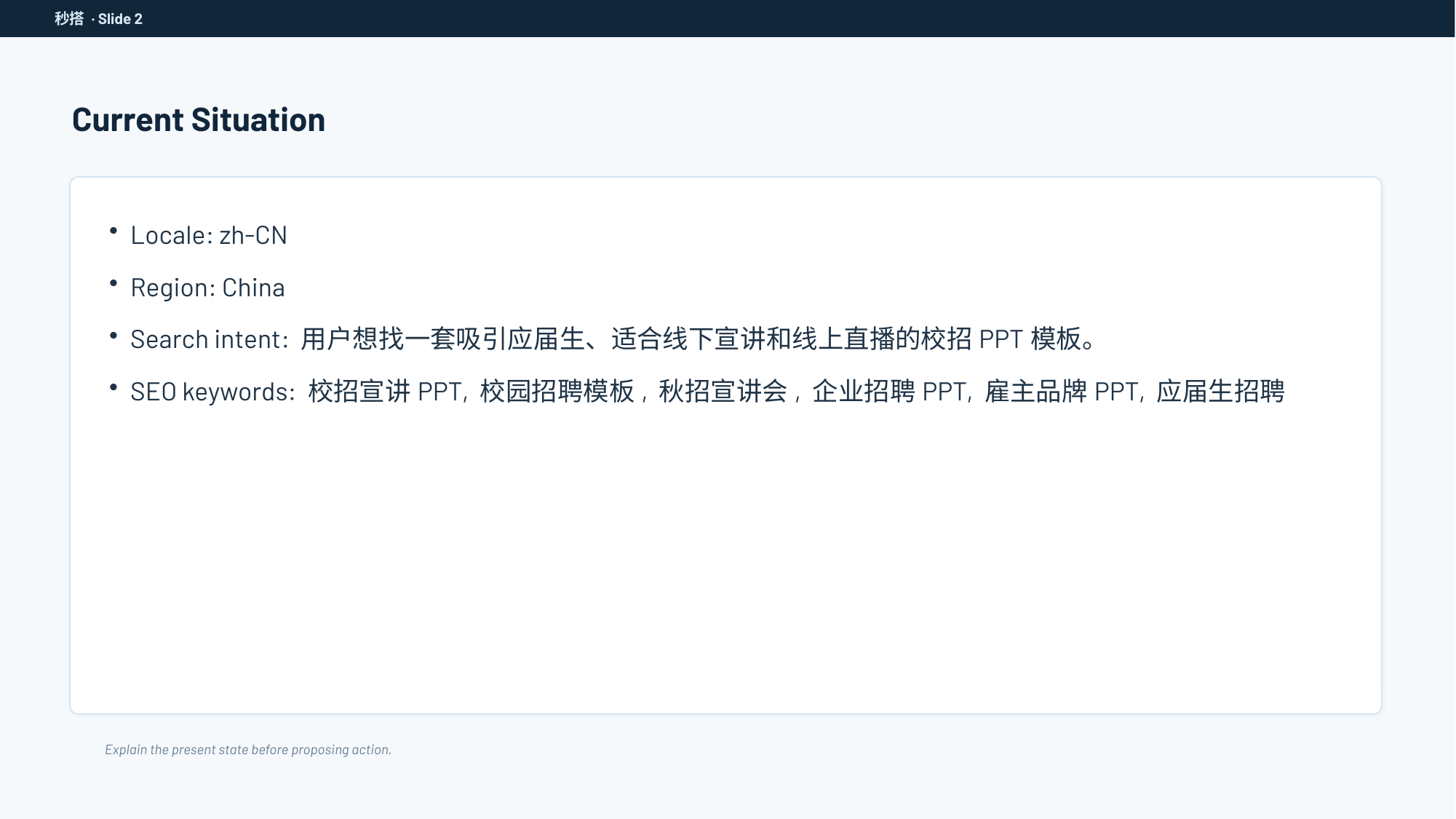

秒搭 · Slide 2
Current Situation

Locale: zh-CN
Region: China
Search intent: 用户想找一套吸引应届生、适合线下宣讲和线上直播的校招PPT模板。
SEO keywords: 校招宣讲PPT, 校园招聘模板, 秋招宣讲会, 企业招聘PPT, 雇主品牌PPT, 应届生招聘
Explain the present state before proposing action.